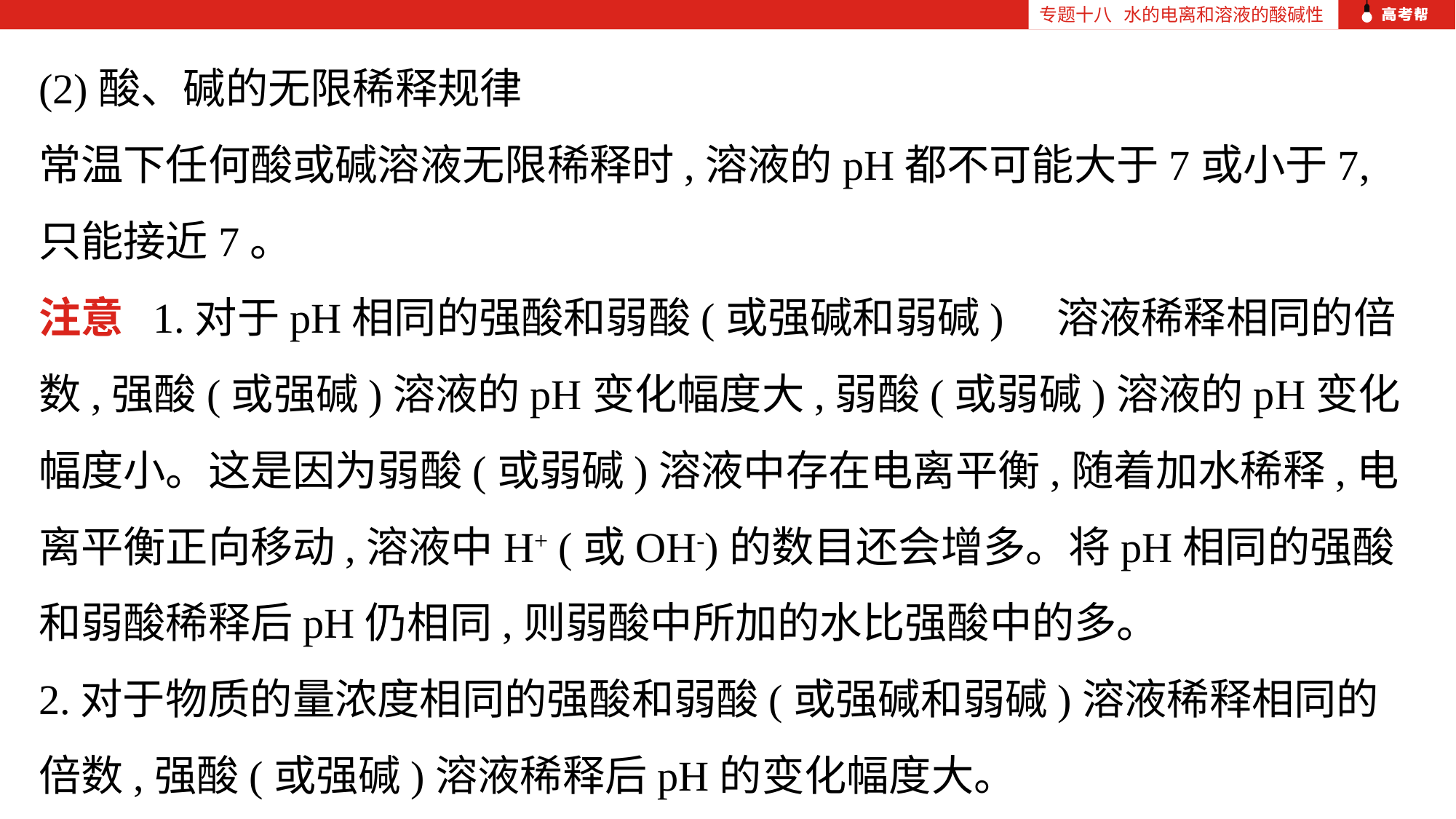

专题十八   水的电离和溶液的酸碱性

(2)酸、碱的无限稀释规律
常温下任何酸或碱溶液无限稀释时,溶液的pH都不可能大于7或小于7,只能接近7。
注意  1.对于pH相同的强酸和弱酸(或强碱和弱碱)　溶液稀释相同的倍数,强酸(或强碱)溶液的pH变化幅度大,弱酸(或弱碱)溶液的pH变化幅度小。这是因为弱酸(或弱碱)溶液中存在电离平衡,随着加水稀释,电离平衡正向移动,溶液中H+ (或OH-)的数目还会增多。将pH相同的强酸和弱酸稀释后pH仍相同,则弱酸中所加的水比强酸中的多。
2.对于物质的量浓度相同的强酸和弱酸(或强碱和弱碱)溶液稀释相同的倍数,强酸(或强碱)溶液稀释后pH的变化幅度大。